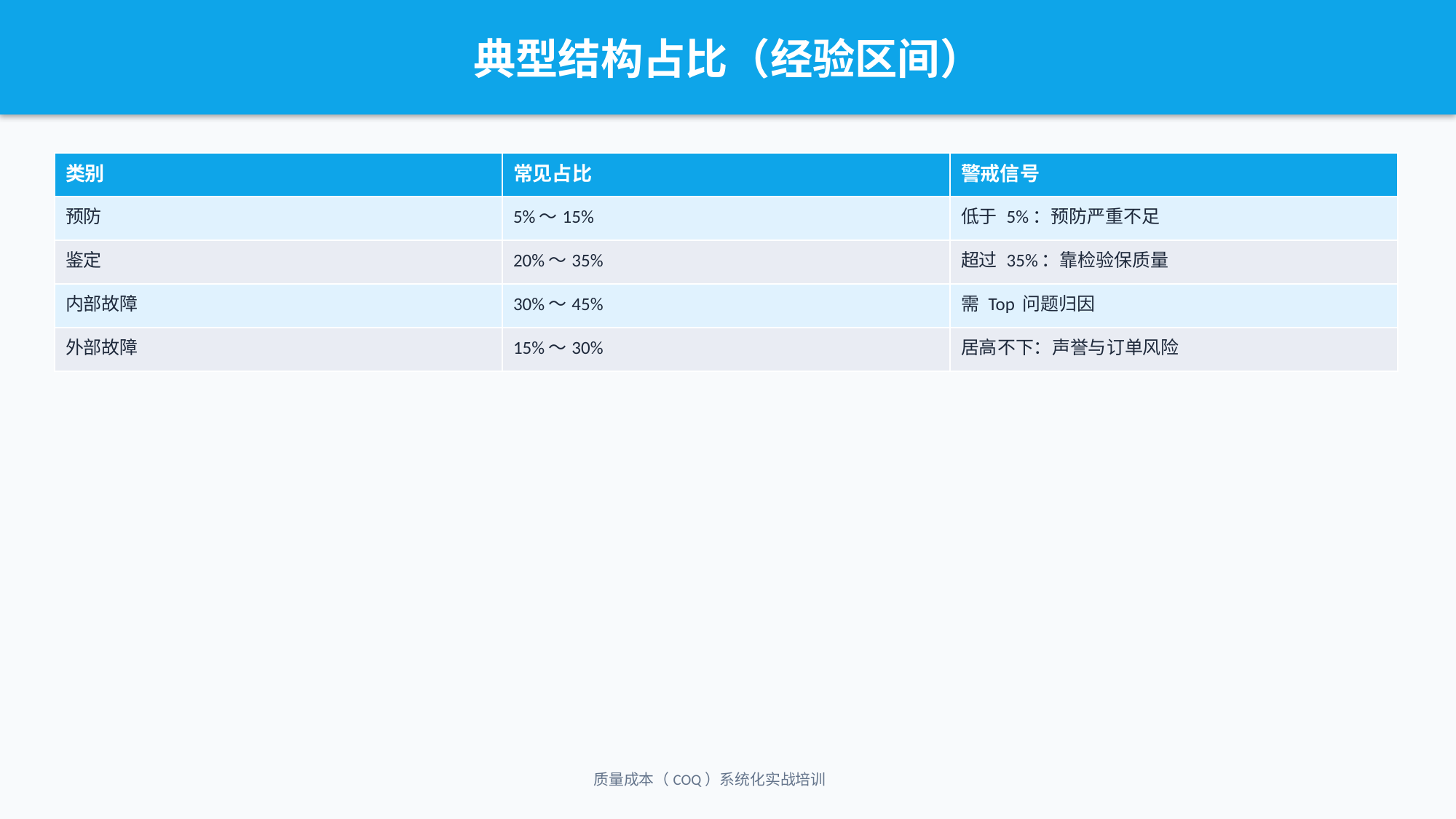

典型结构占比（经验区间）
| 类别 | 常见占比 | 警戒信号 |
| --- | --- | --- |
| 预防 | 5%～15% | 低于 5%：预防严重不足 |
| 鉴定 | 20%～35% | 超过 35%：靠检验保质量 |
| 内部故障 | 30%～45% | 需 Top 问题归因 |
| 外部故障 | 15%～30% | 居高不下：声誉与订单风险 |
质量成本（COQ）系统化实战培训